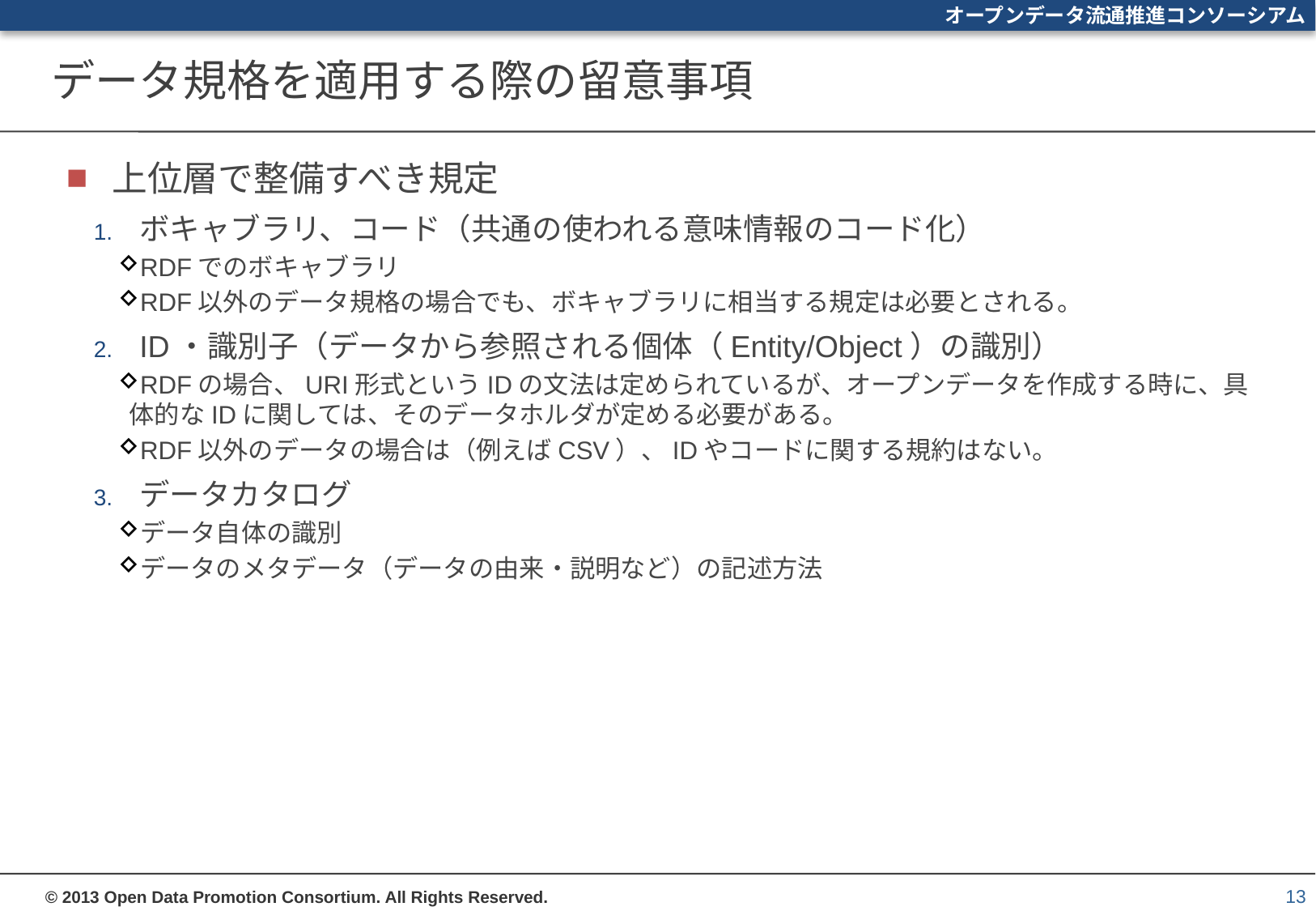

# データ規格を適用する際の留意事項
上位層で整備すべき規定
ボキャブラリ、コード（共通の使われる意味情報のコード化）
RDFでのボキャブラリ
RDF以外のデータ規格の場合でも、ボキャブラリに相当する規定は必要とされる。
ID・識別子（データから参照される個体（Entity/Object）の識別）
RDFの場合、URI形式というIDの文法は定められているが、オープンデータを作成する時に、具体的なIDに関しては、そのデータホルダが定める必要がある。
RDF以外のデータの場合は（例えばCSV）、IDやコードに関する規約はない。
データカタログ
データ自体の識別
データのメタデータ（データの由来・説明など）の記述方法
13